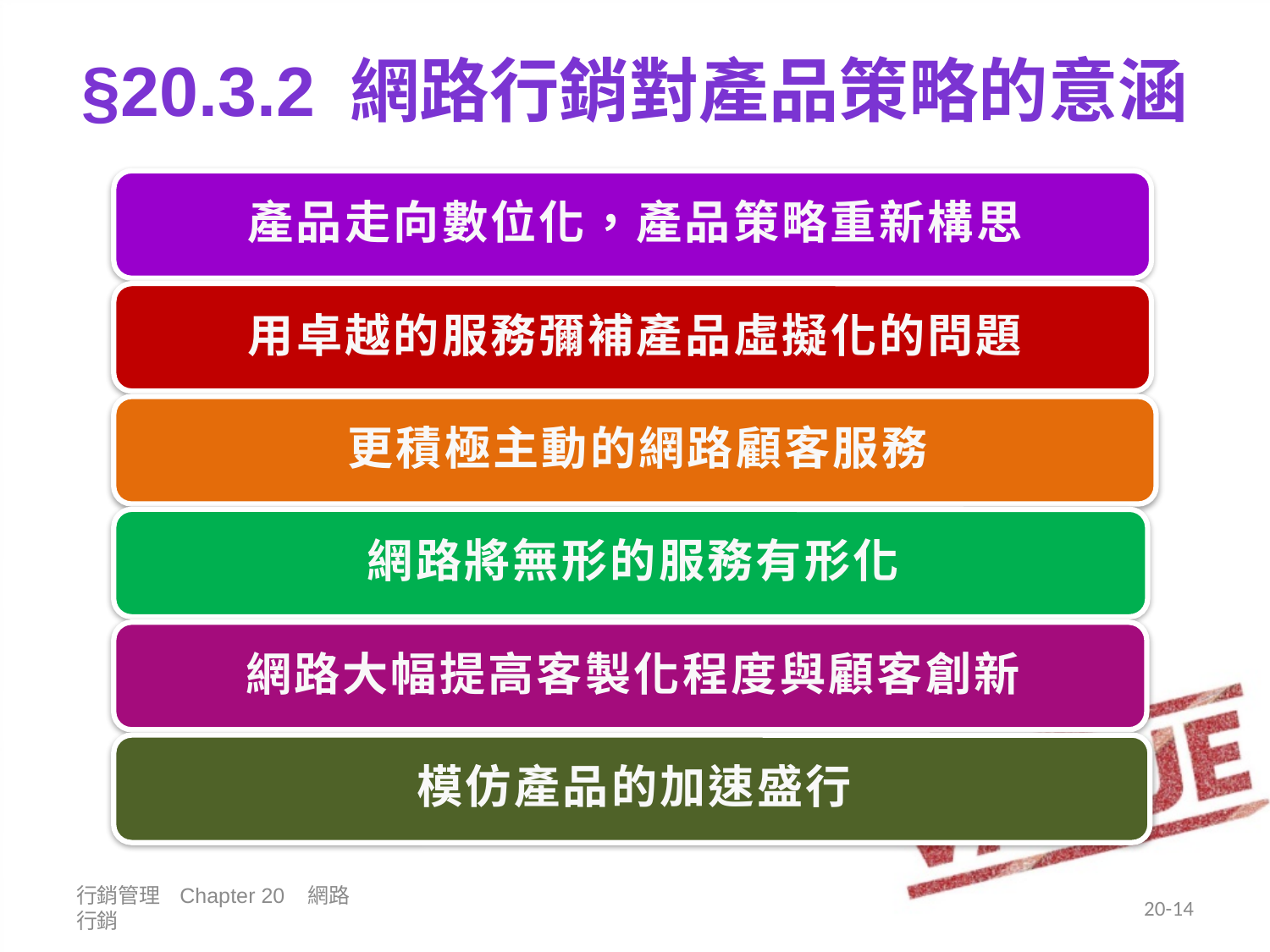

# §20.3.2 網路行銷對產品策略的意涵
產品走向數位化，產品策略重新構思
用卓越的服務彌補產品虛擬化的問題
更積極主動的網路顧客服務
網路將無形的服務有形化
網路大幅提高客製化程度與顧客創新
模仿產品的加速盛行
行銷管理   Chapter 20   網路行銷
20-14